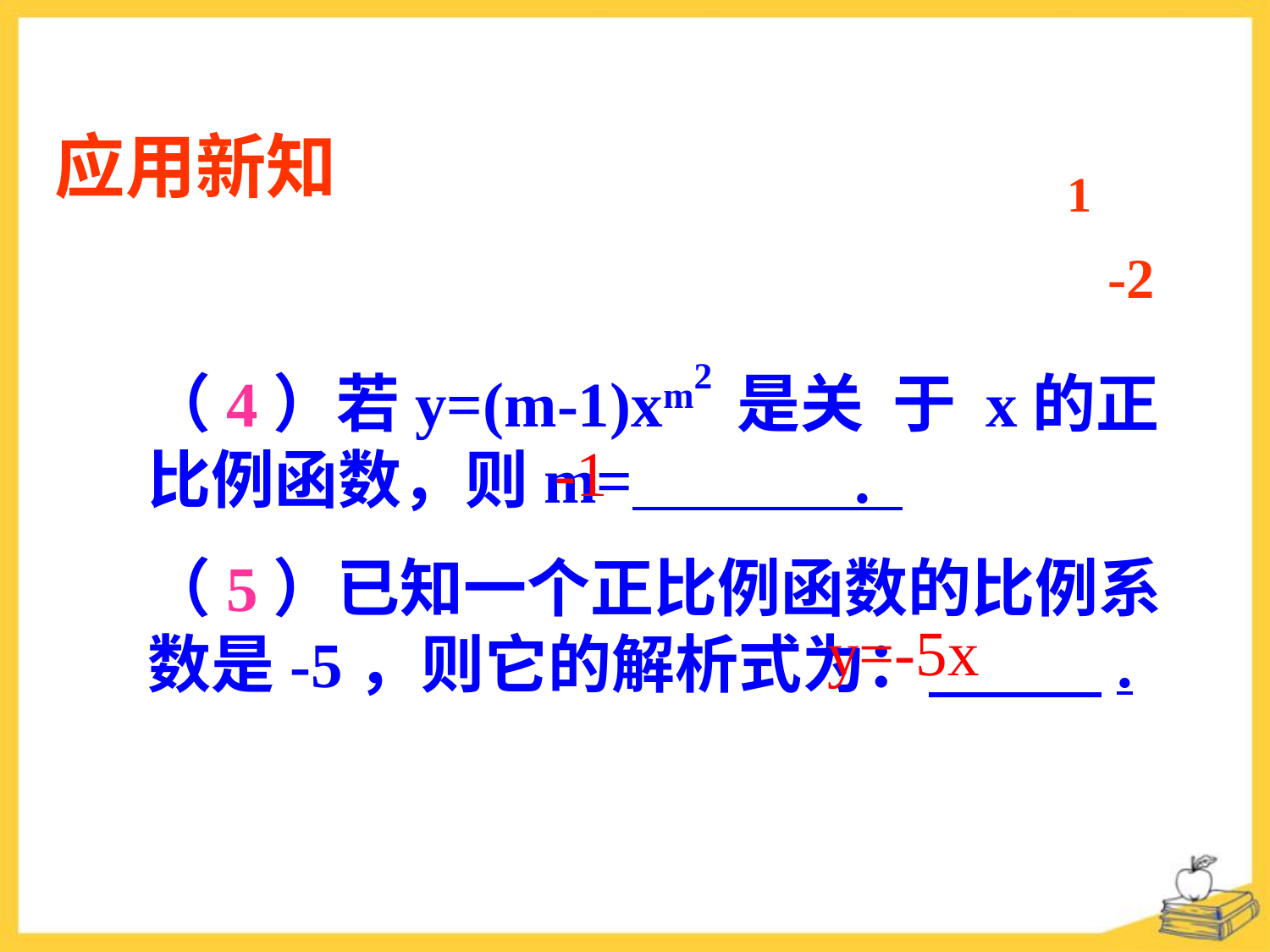

应用新知
1
-2
（4）若y=(m-1)xm2 是关  于 x的正比例函数，则m=              .
（5）已知一个正比例函数的比例系数是-5，则它的解析式为：            .
   -1
y=-5x